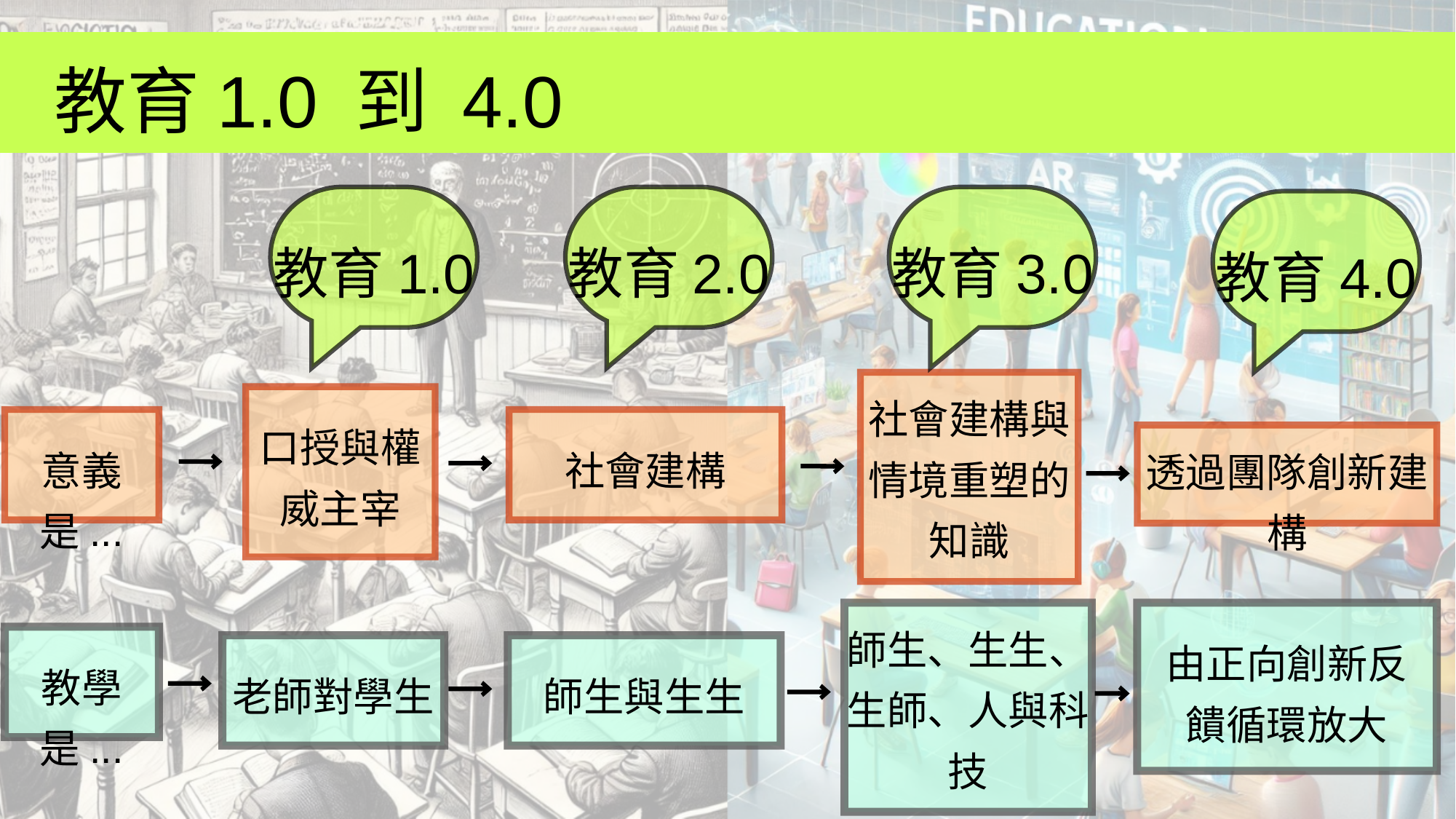

教育1.0 到 4.0

教育1.0

教育2.0

教育3.0

教育4.0

社會建構與情境重塑的知識

口授與權威主宰

意義是...

社會建構

透過團隊創新建構

師生、生生、生師、人與科技

由正向創新反饋循環放大

教學是...

老師對學生

師生與生生